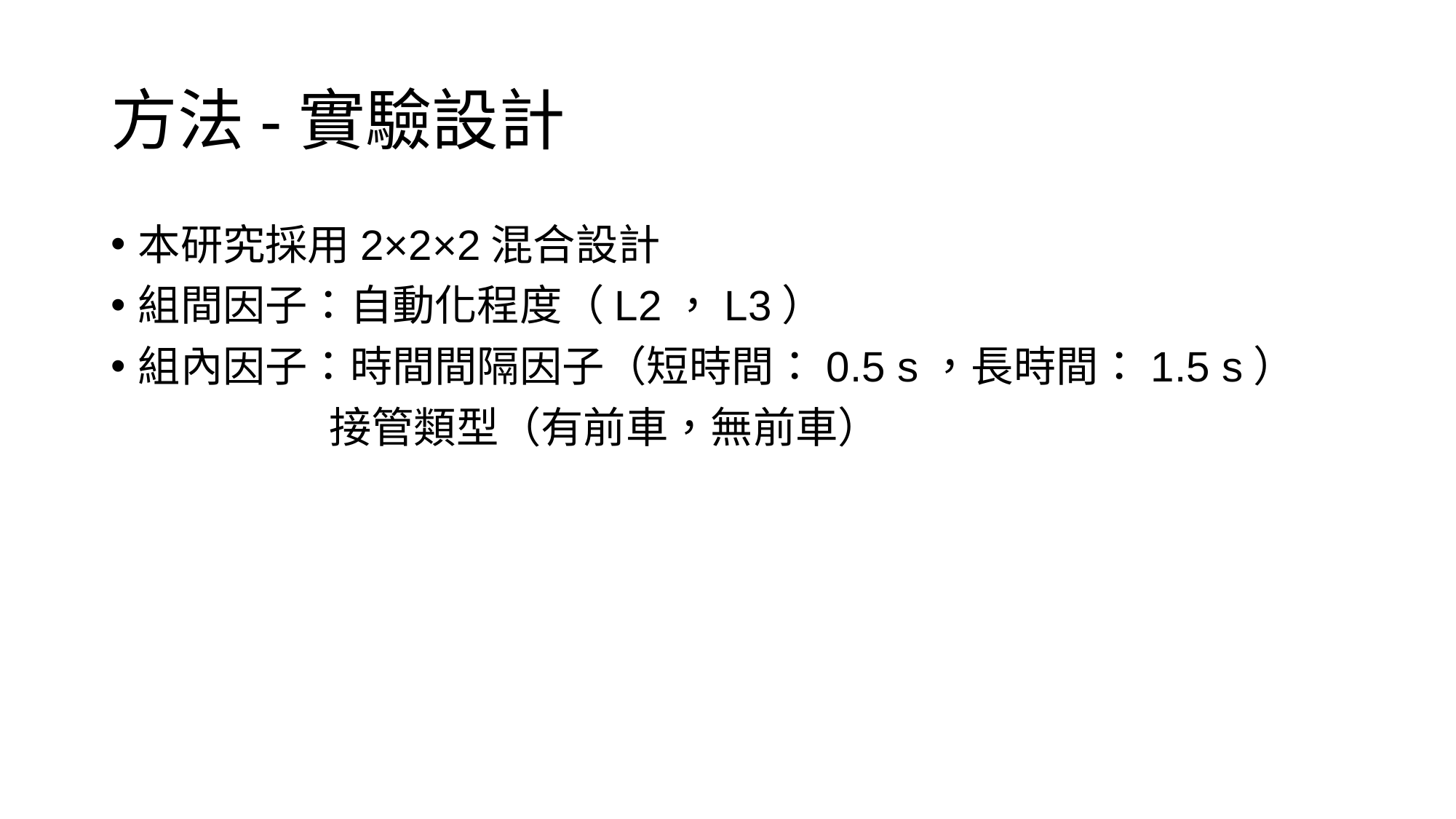

# 方法-實驗設計
本研究採用2×2×2混合設計
組間因子：自動化程度（L2，L3）
組內因子：時間間隔因子（短時間：0.5 s，長時間：1.5 s）
                      接管類型（有前車，無前車）